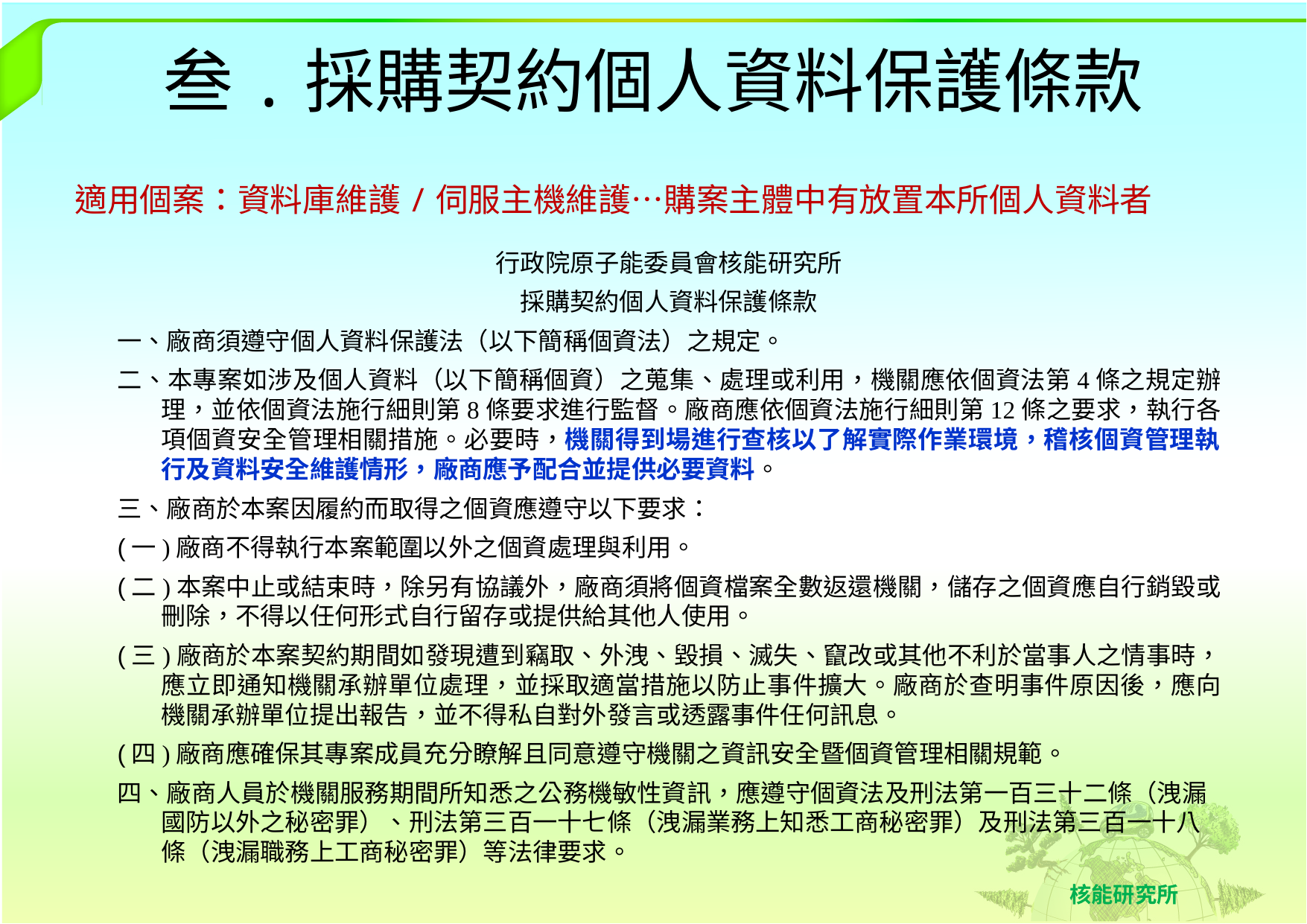

# 叁.採購契約個人資料保護條款
適用個案：資料庫維護/伺服主機維護…購案主體中有放置本所個人資料者
行政院原子能委員會核能研究所
採購契約個人資料保護條款
一、廠商須遵守個人資料保護法（以下簡稱個資法）之規定。
二、本專案如涉及個人資料（以下簡稱個資）之蒐集、處理或利用，機關應依個資法第4條之規定辦理，並依個資法施行細則第8條要求進行監督。廠商應依個資法施行細則第12條之要求，執行各項個資安全管理相關措施。必要時，機關得到場進行查核以了解實際作業環境，稽核個資管理執行及資料安全維護情形，廠商應予配合並提供必要資料。
三、廠商於本案因履約而取得之個資應遵守以下要求：
(一)廠商不得執行本案範圍以外之個資處理與利用。
(二)本案中止或結束時，除另有協議外，廠商須將個資檔案全數返還機關，儲存之個資應自行銷毀或刪除，不得以任何形式自行留存或提供給其他人使用。
(三)廠商於本案契約期間如發現遭到竊取、外洩、毀損、滅失、竄改或其他不利於當事人之情事時，應立即通知機關承辦單位處理，並採取適當措施以防止事件擴大。廠商於查明事件原因後，應向機關承辦單位提出報告，並不得私自對外發言或透露事件任何訊息。
(四)廠商應確保其專案成員充分瞭解且同意遵守機關之資訊安全暨個資管理相關規範。
四、廠商人員於機關服務期間所知悉之公務機敏性資訊，應遵守個資法及刑法第一百三十二條（洩漏國防以外之秘密罪）、刑法第三百一十七條（洩漏業務上知悉工商秘密罪）及刑法第三百一十八條（洩漏職務上工商秘密罪）等法律要求。